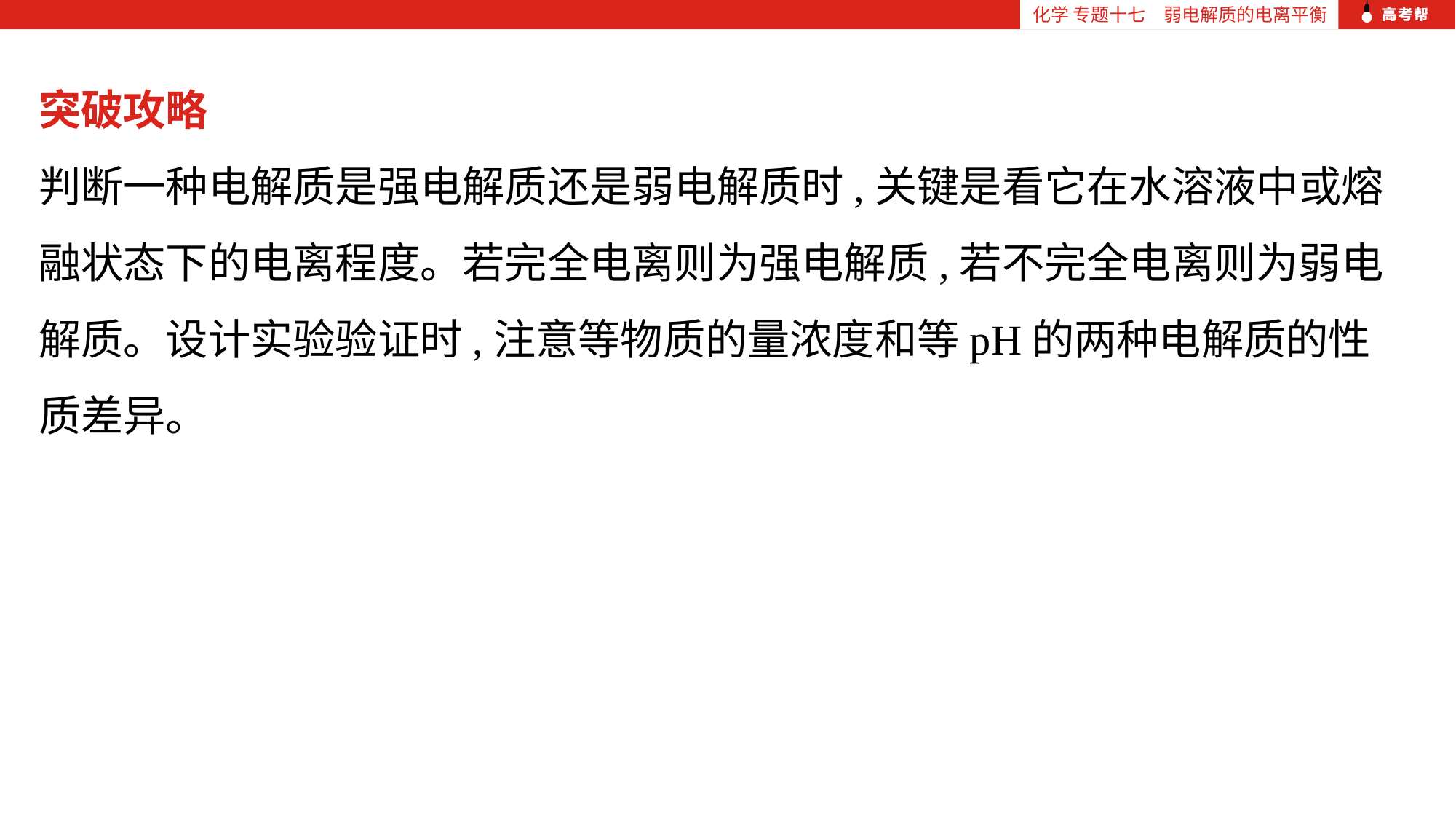

化学 专题十七　弱电解质的电离平衡
突破攻略
判断一种电解质是强电解质还是弱电解质时,关键是看它在水溶液中或熔融状态下的电离程度。若完全电离则为强电解质,若不完全电离则为弱电解质。设计实验验证时,注意等物质的量浓度和等pH的两种电解质的性质差异。